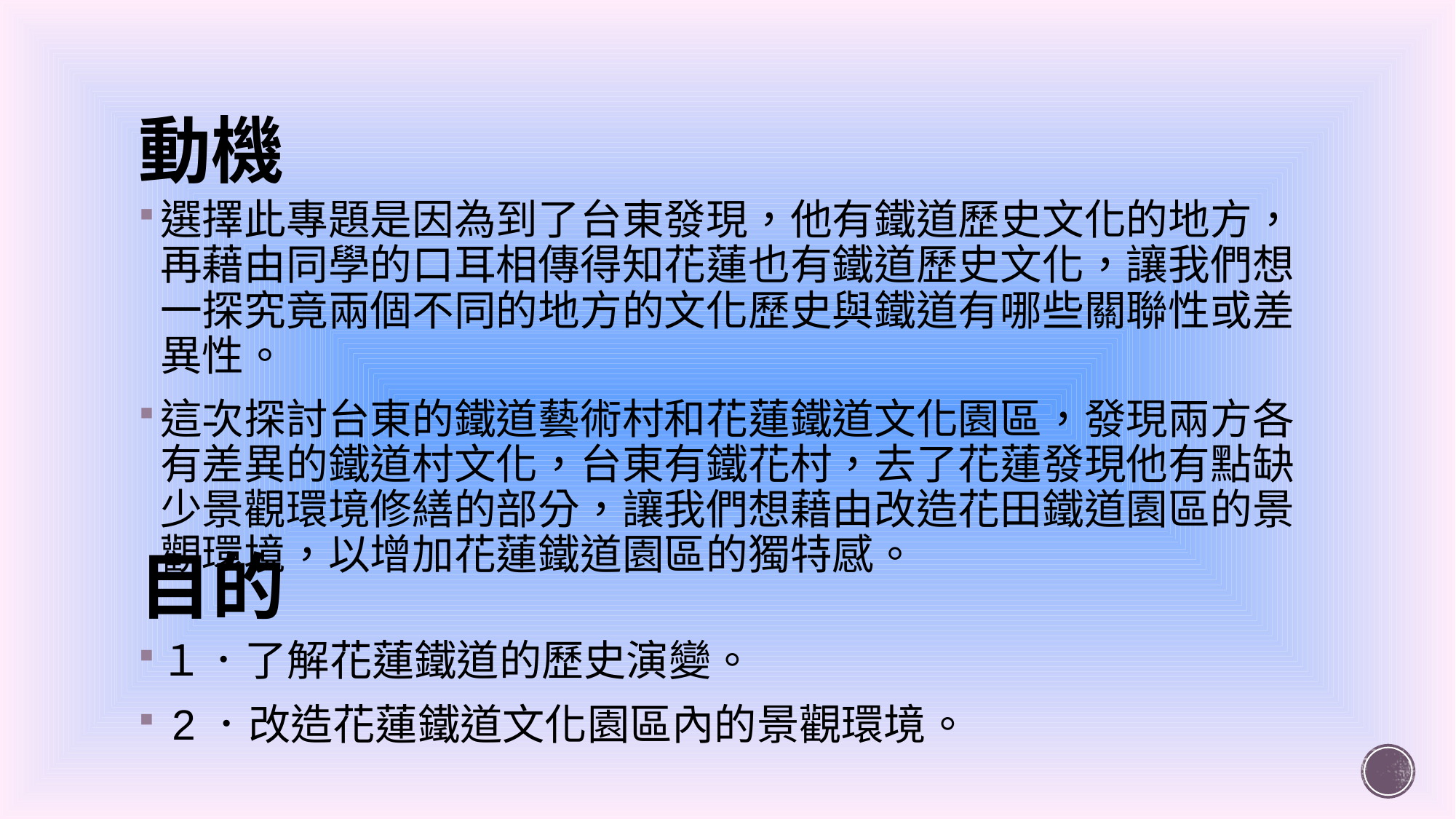

# 動機
選擇此專題是因為到了台東發現，他有鐵道歷史文化的地方，再藉由同學的口耳相傳得知花蓮也有鐵道歷史文化，讓我們想一探究竟兩個不同的地方的文化歷史與鐵道有哪些關聯性或差異性。
這次探討台東的鐵道藝術村和花蓮鐵道文化園區，發現兩方各有差異的鐵道村文化，台東有鐵花村，去了花蓮發現他有點缺少景觀環境修繕的部分，讓我們想藉由改造花田鐵道園區的景觀環境，以增加花蓮鐵道園區的獨特感。
目的
１．了解花蓮鐵道的歷史演變。
 2．改造花蓮鐵道文化園區內的景觀環境。